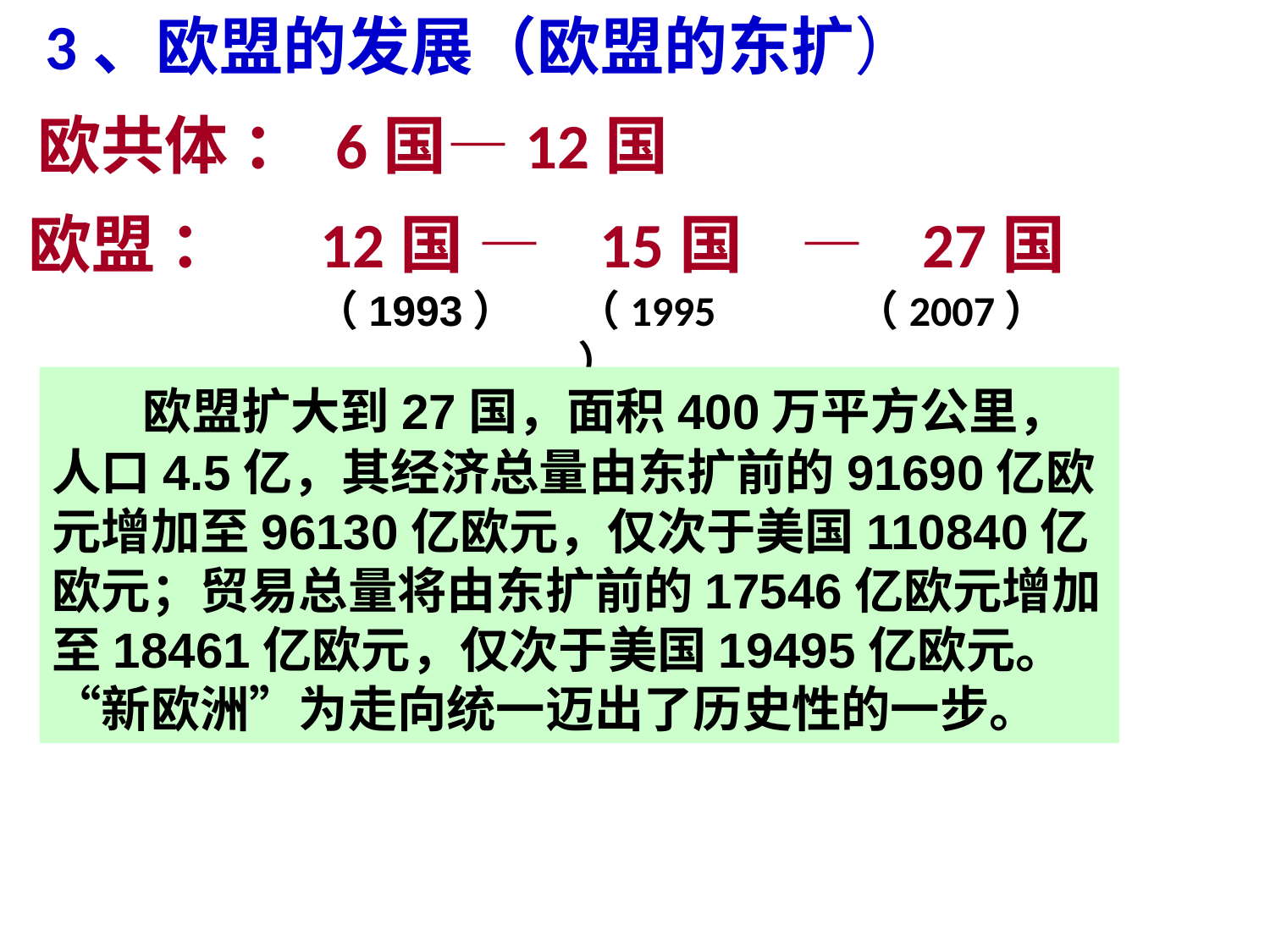

3、欧盟的发展（欧盟的东扩）
欧共体 ： 6国—12国
欧盟 ：     12国 —   15国    —   27国
（1993）
（1995）
（2007）
      欧盟扩大到27国，面积400万平方公里，人口4.5亿，其经济总量由东扩前的91690亿欧元增加至96130亿欧元，仅次于美国110840亿欧元；贸易总量将由东扩前的17546亿欧元增加至18461亿欧元，仅次于美国19495亿欧元。“新欧洲”为走向统一迈出了历史性的一步。